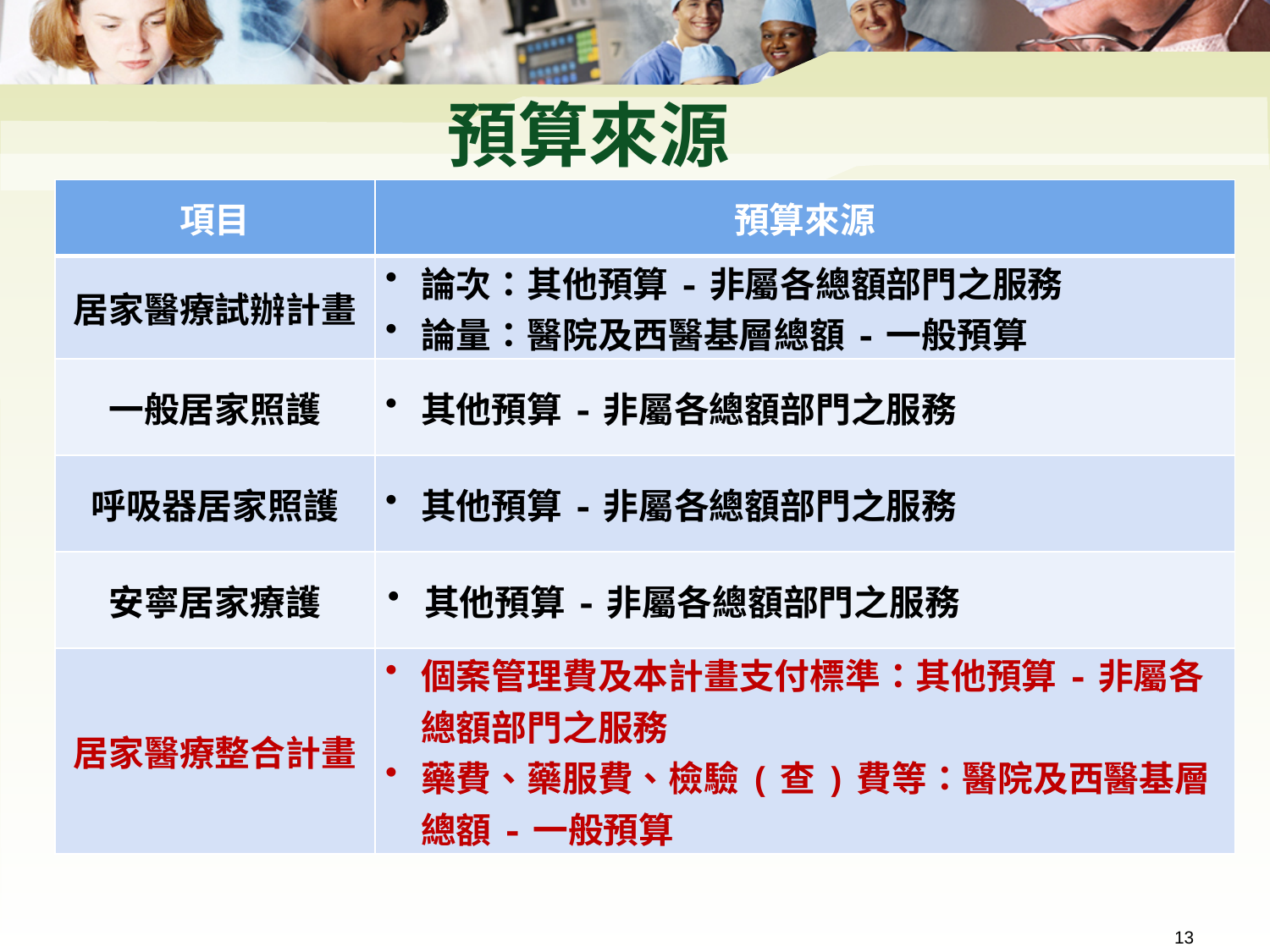

# 預算來源
| 項目 | 預算來源 |
| --- | --- |
| 居家醫療試辦計畫 | 論次：其他預算-非屬各總額部門之服務 論量：醫院及西醫基層總額-一般預算 |
| 一般居家照護 | 其他預算-非屬各總額部門之服務 |
| 呼吸器居家照護 | 其他預算-非屬各總額部門之服務 |
| 安寧居家療護 | 其他預算-非屬各總額部門之服務 |
| 居家醫療整合計畫 | 個案管理費及本計畫支付標準：其他預算-非屬各總額部門之服務 藥費、藥服費、檢驗(查)費等：醫院及西醫基層總額-一般預算 |
13